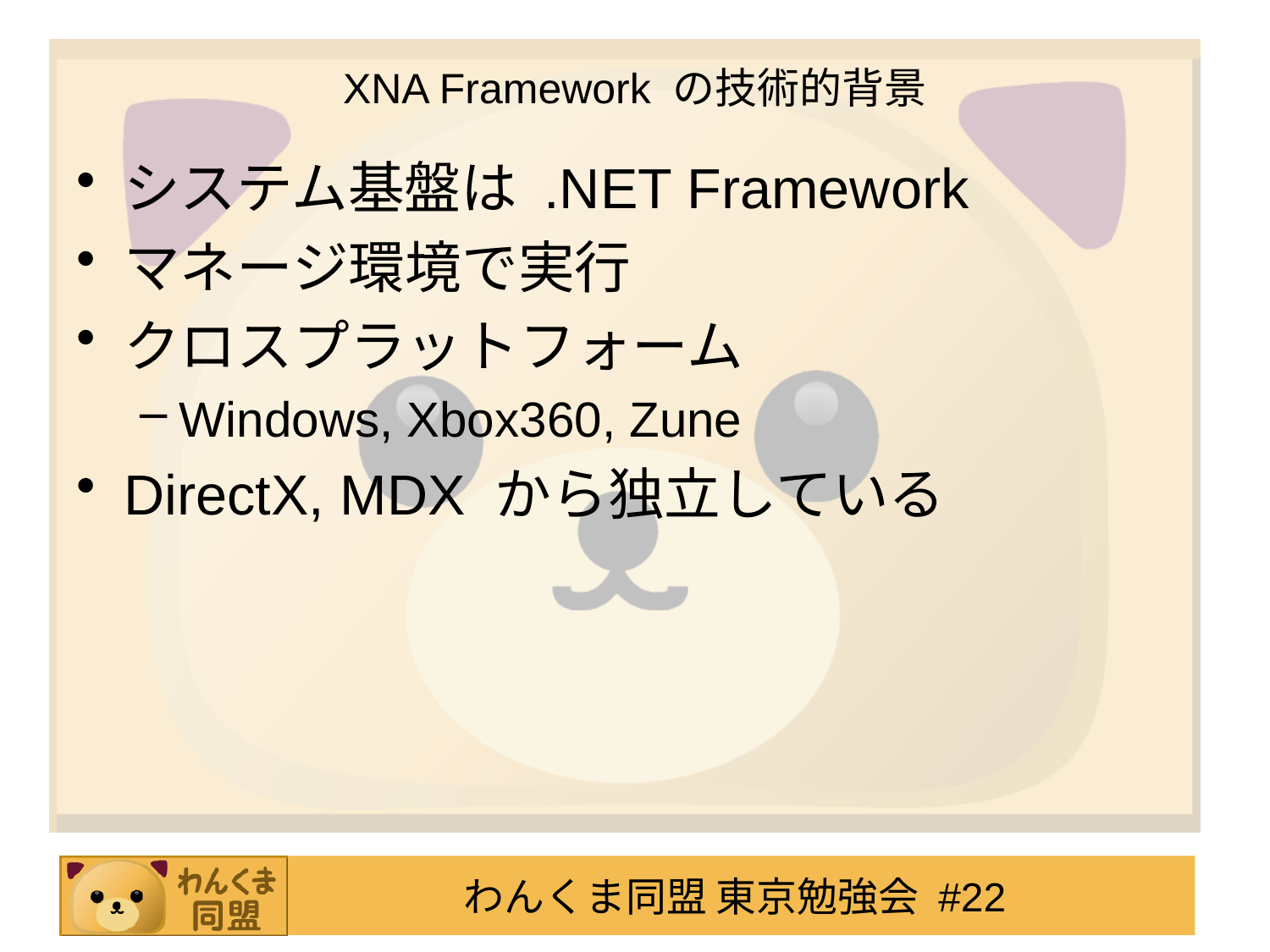

# XNA Framework の技術的背景
システム基盤は .NET Framework
マネージ環境で実行
クロスプラットフォーム
Windows, Xbox360, Zune
DirectX, MDX から独立している